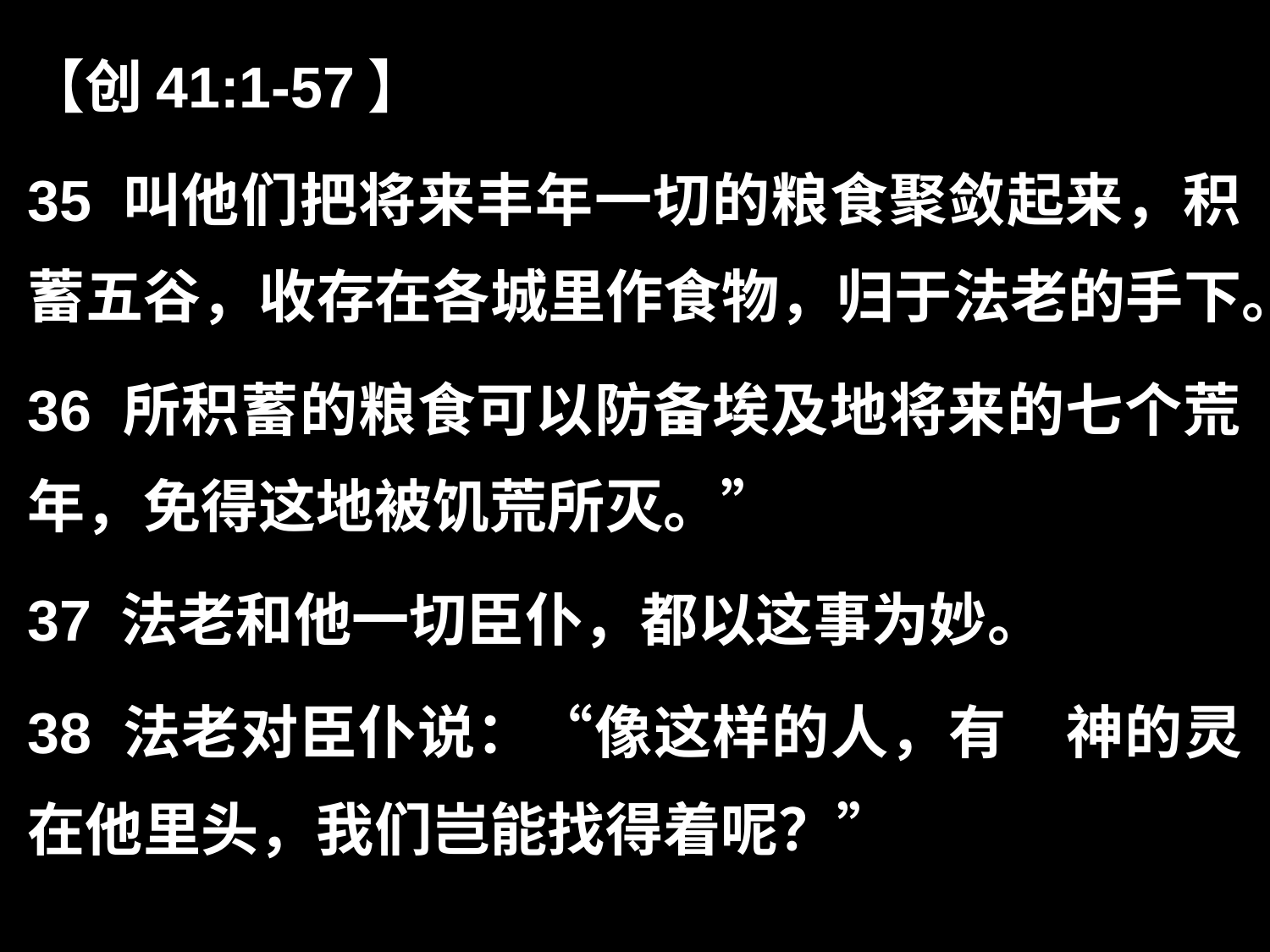

【创41:1-57】
35 叫他们把将来丰年一切的粮食聚敛起来，积蓄五谷，收存在各城里作食物，归于法老的手下。
36 所积蓄的粮食可以防备埃及地将来的七个荒年，免得这地被饥荒所灭。”
37 法老和他一切臣仆，都以这事为妙。
38 法老对臣仆说：“像这样的人，有　神的灵在他里头，我们岂能找得着呢？”